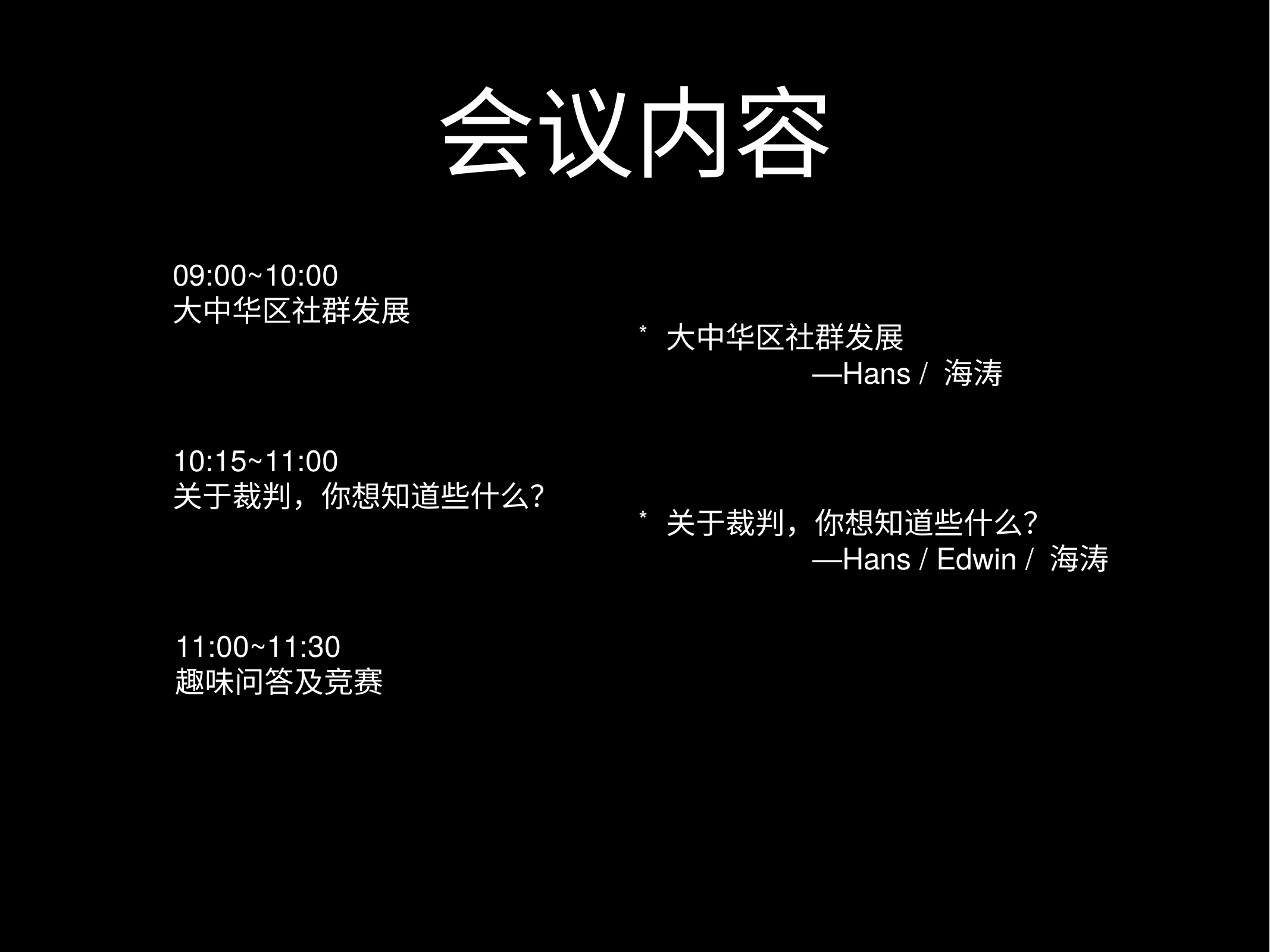

# 会议内容
09:00~10:00
大中华区社群发展
大中华区社群发展
—Hans / 海涛
10:15~11:00
关于裁判，你想知道些什么？

关于裁判，你想知道些什么？
—Hans / Edwin / 海涛
11:00~11:30
趣味问答及竞赛